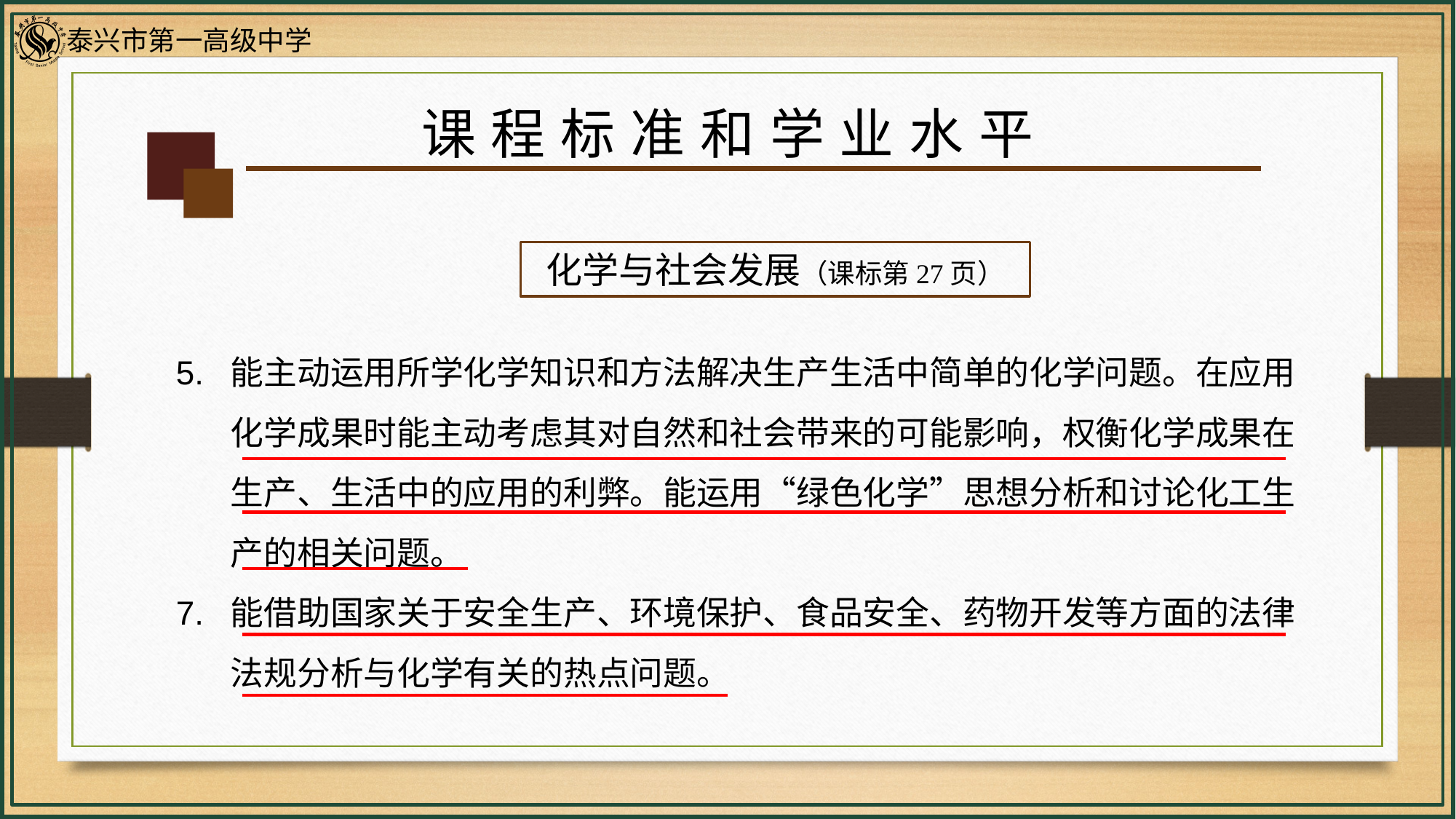

课程标准和学业水平
化学与社会发展（课标第27页）
能主动运用所学化学知识和方法解决生产生活中简单的化学问题。在应用化学成果时能主动考虑其对自然和社会带来的可能影响，权衡化学成果在生产、生活中的应用的利弊。能运用“绿色化学”思想分析和讨论化工生产的相关问题。
能借助国家关于安全生产、环境保护、食品安全、药物开发等方面的法律法规分析与化学有关的热点问题。